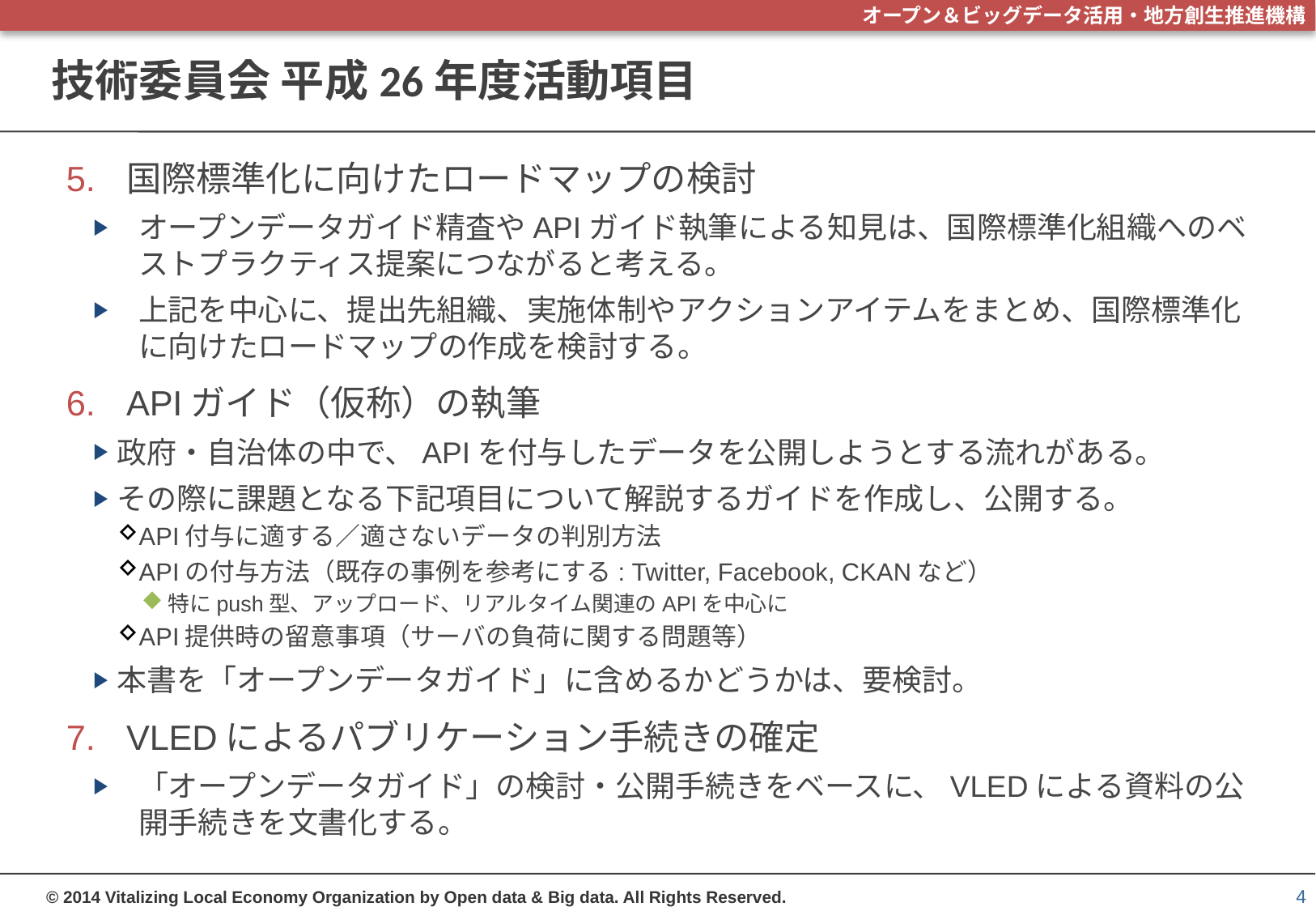

# 技術委員会 平成26年度活動項目
国際標準化に向けたロードマップの検討
オープンデータガイド精査やAPIガイド執筆による知見は、国際標準化組織へのベストプラクティス提案につながると考える。
上記を中心に、提出先組織、実施体制やアクションアイテムをまとめ、国際標準化に向けたロードマップの作成を検討する。
APIガイド（仮称）の執筆
政府・自治体の中で、APIを付与したデータを公開しようとする流れがある。
その際に課題となる下記項目について解説するガイドを作成し、公開する。
API付与に適する／適さないデータの判別方法
APIの付与方法（既存の事例を参考にする: Twitter, Facebook, CKANなど）
特にpush型、アップロード、リアルタイム関連のAPIを中心に
API提供時の留意事項（サーバの負荷に関する問題等）
本書を「オープンデータガイド」に含めるかどうかは、要検討。
VLEDによるパブリケーション手続きの確定
「オープンデータガイド」の検討・公開手続きをベースに、VLEDによる資料の公開手続きを文書化する。

4